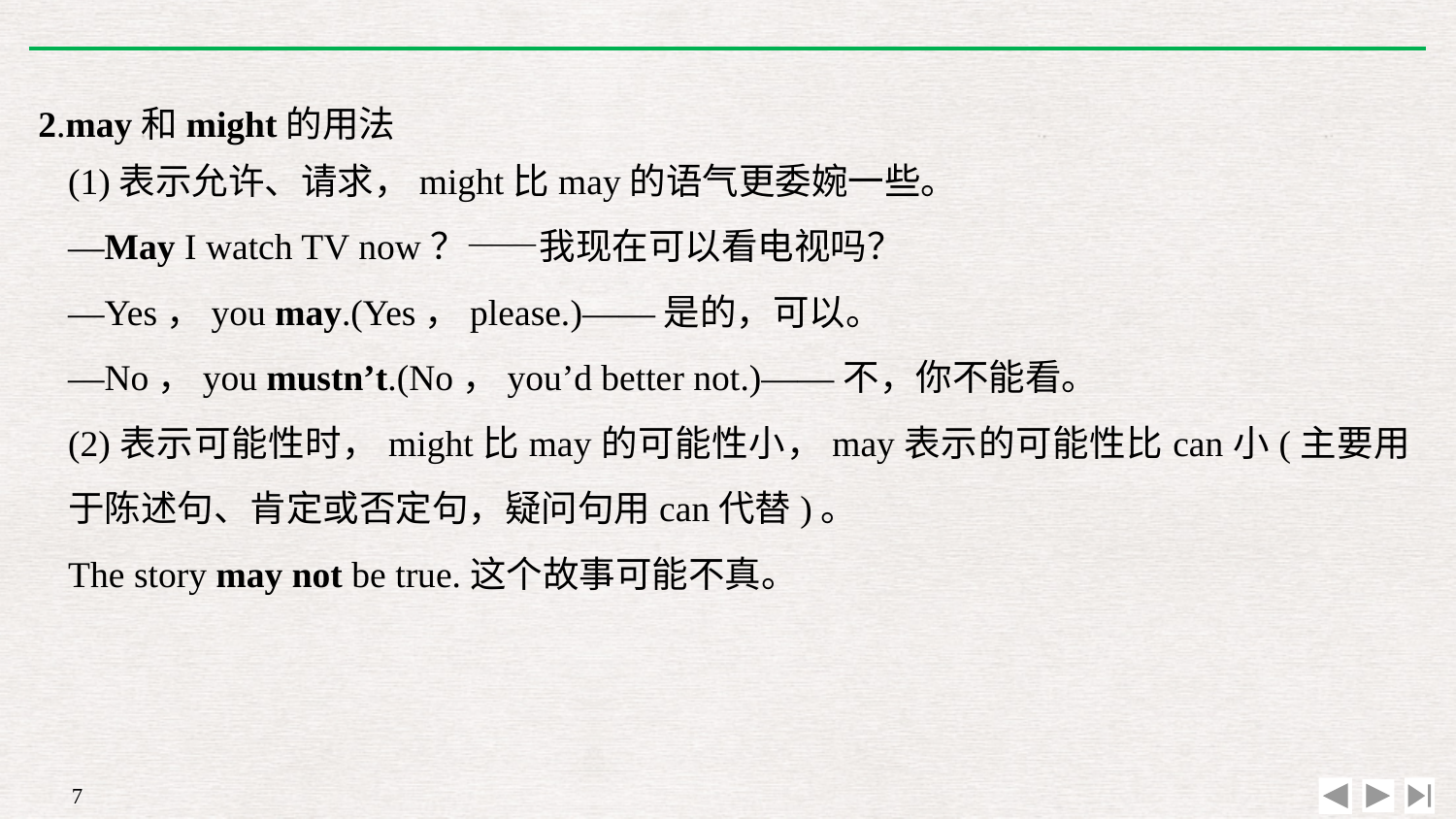

2.may和might的用法
(1)表示允许、请求，might比may的语气更委婉一些。
—May I watch TV now？——我现在可以看电视吗？
—Yes，you may.(Yes，please.)——是的，可以。
—No，you mustn’t.(No，you’d better not.)——不，你不能看。
(2)表示可能性时，might比may的可能性小，may表示的可能性比can小(主要用于陈述句、肯定或否定句，疑问句用can代替)。
The story may not be true.这个故事可能不真。